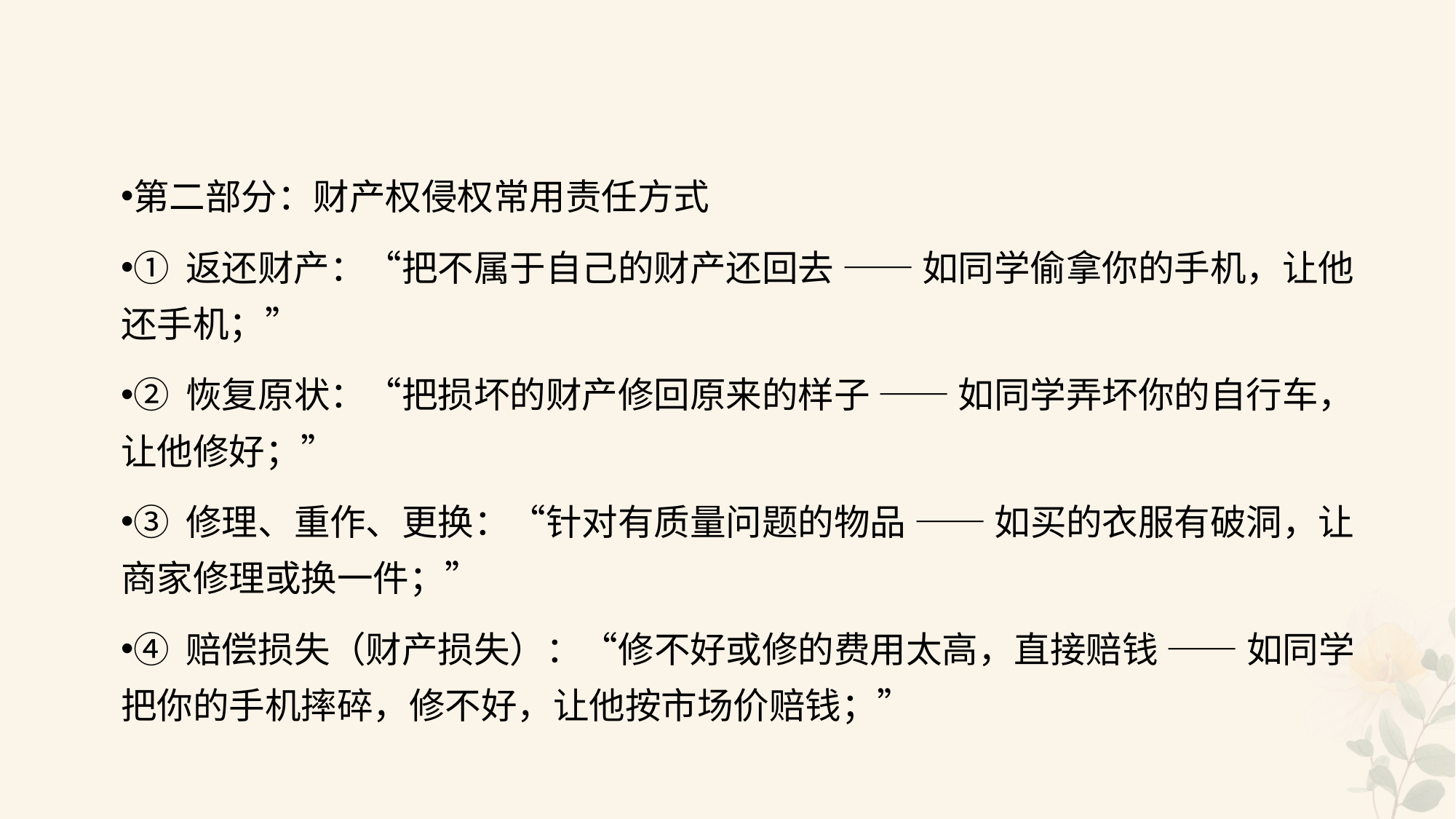

#
第二部分：财产权侵权常用责任方式
① 返还财产：“把不属于自己的财产还回去 —— 如同学偷拿你的手机，让他还手机；”
② 恢复原状：“把损坏的财产修回原来的样子 —— 如同学弄坏你的自行车，让他修好；”
③ 修理、重作、更换：“针对有质量问题的物品 —— 如买的衣服有破洞，让商家修理或换一件；”
④ 赔偿损失（财产损失）：“修不好或修的费用太高，直接赔钱 —— 如同学把你的手机摔碎，修不好，让他按市场价赔钱；”